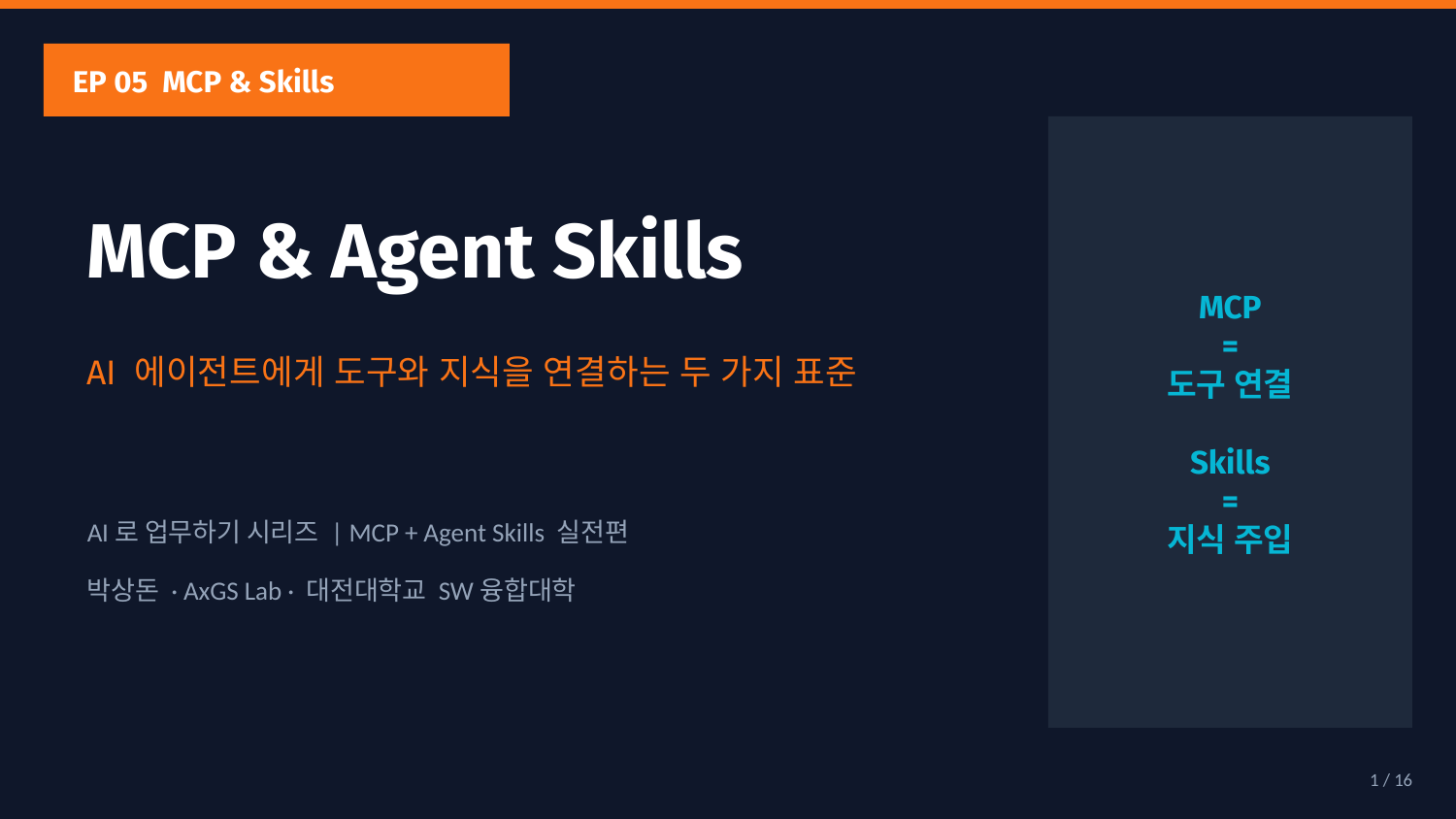

EP 05  MCP & Skills

MCP
=
도구 연결

Skills
=
지식 주입
MCP & Agent Skills
AI 에이전트에게 도구와 지식을 연결하는 두 가지 표준
AI로 업무하기 시리즈 | MCP + Agent Skills 실전편
박상돈 · AxGS Lab · 대전대학교 SW융합대학
1 / 16